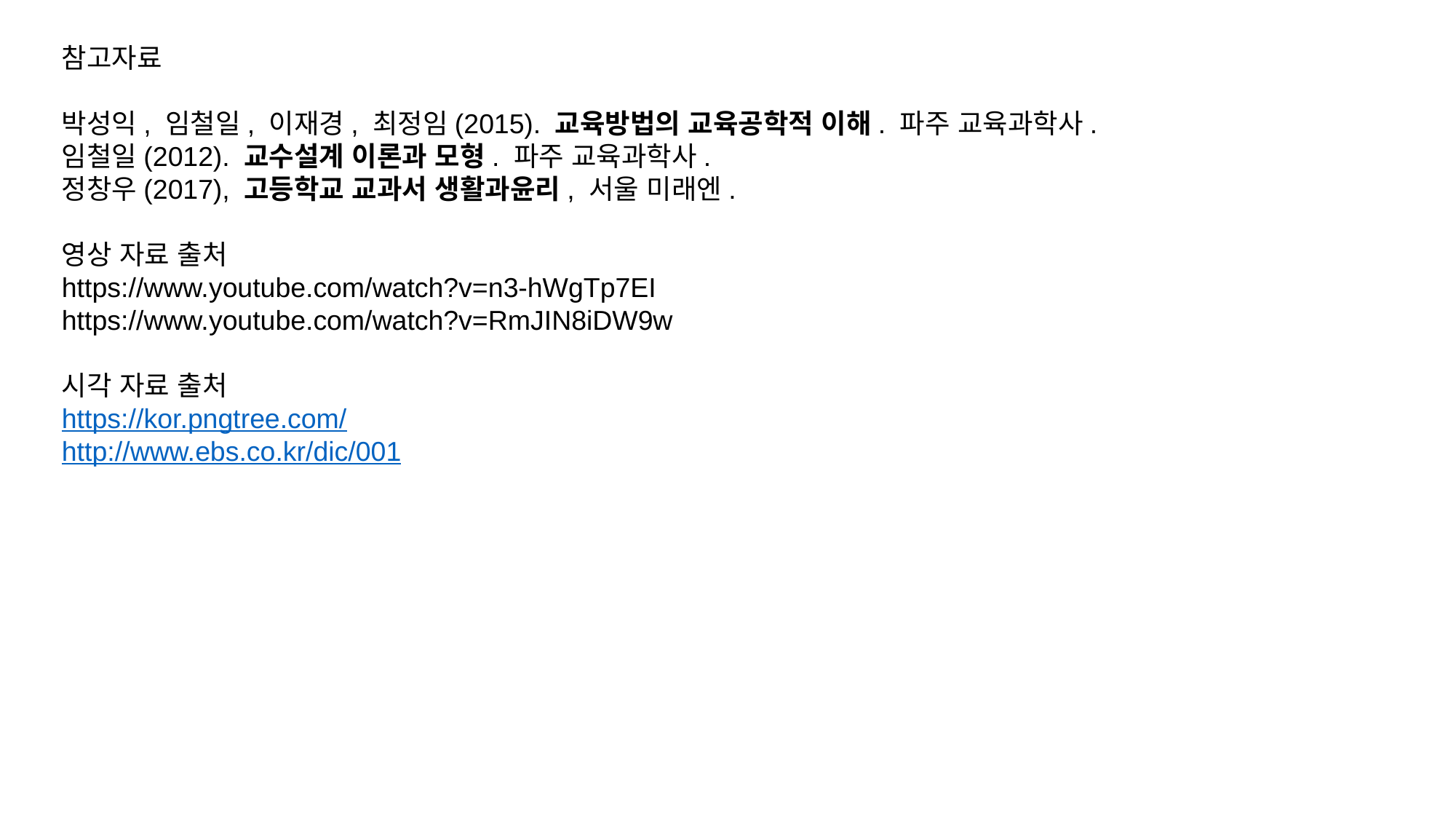

참고자료

박성익, 임철일, 이재경, 최정임(2015). 교육방법의 교육공학적 이해. 파주 교육과학사.
임철일(2012). 교수설계 이론과 모형. 파주 교육과학사.
정창우(2017), 고등학교 교과서 생활과윤리, 서울 미래엔.

영상 자료 출처
https://www.youtube.com/watch?v=n3-hWgTp7EI
https://www.youtube.com/watch?v=RmJIN8iDW9w

시각 자료 출처
https://kor.pngtree.com/
http://www.ebs.co.kr/dic/001

89
33.7
24/24